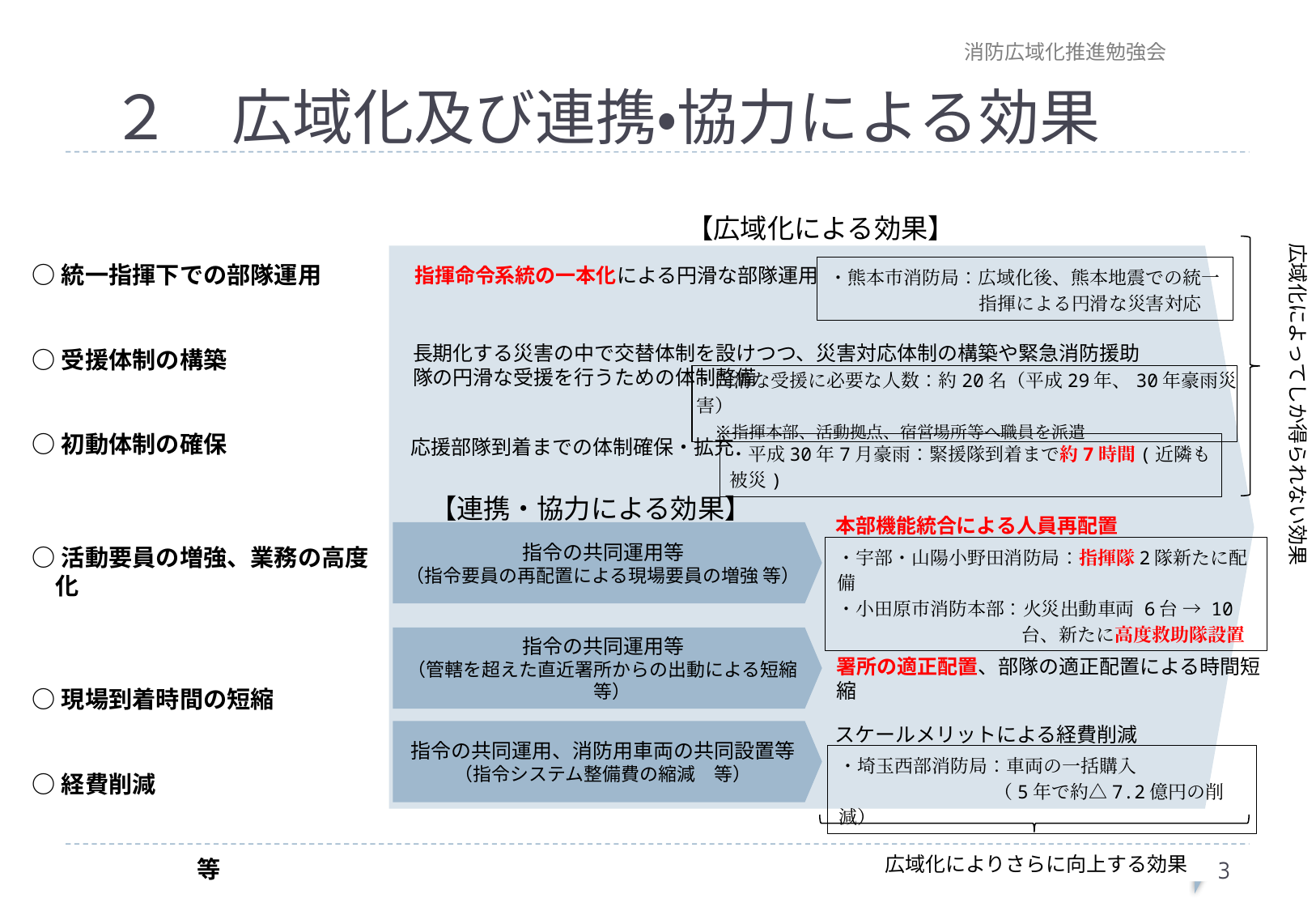

消防広域化推進勉強会
# ２　広域化及び連携・協力による効果
【広域化による効果】
広域化によってしか得られない効果

○統一指揮下での部隊運用

○受援体制の構築

○初動体制の確保

○活動要員の増強、業務の高度化

○現場到着時間の短縮

○経費削減

　　　　　　　　　　　　　　　　　　　　等
指揮命令系統の一本化による円滑な部隊運用
・熊本市消防局：広域化後、熊本地震での統一指揮による円滑な災害対応
長期化する災害の中で交替体制を設けつつ、災害対応体制の構築や緊急消防援助隊の円滑な受援を行うための体制整備
・円滑な受援に必要な人数：約20名（平成29年、30年豪雨災害）
　※指揮本部、活動拠点、宿営場所等へ職員を派遣
応援部隊到着までの体制確保・拡充
・平成30年7月豪雨：緊援隊到着まで約7時間(近隣も被災)
【連携・協力による効果】
本部機能統合による人員再配置
指令の共同運用等
（指令要員の再配置による現場要員の増強 等）
・宇部・山陽小野田消防局：指揮隊2隊新たに配備
・小田原市消防本部：火災出動車両 6台 → 10台、新たに高度救助隊設置

指令の共同運用等
（管轄を超えた直近署所からの出動による短縮　等）
署所の適正配置、部隊の適正配置による時間短縮
スケールメリットによる経費削減
指令の共同運用、消防用車両の共同設置等
（指令システム整備費の縮減　等）
・埼玉西部消防局：車両の一括購入
（5年で約△7.2億円の削減）
広域化によりさらに向上する効果
3